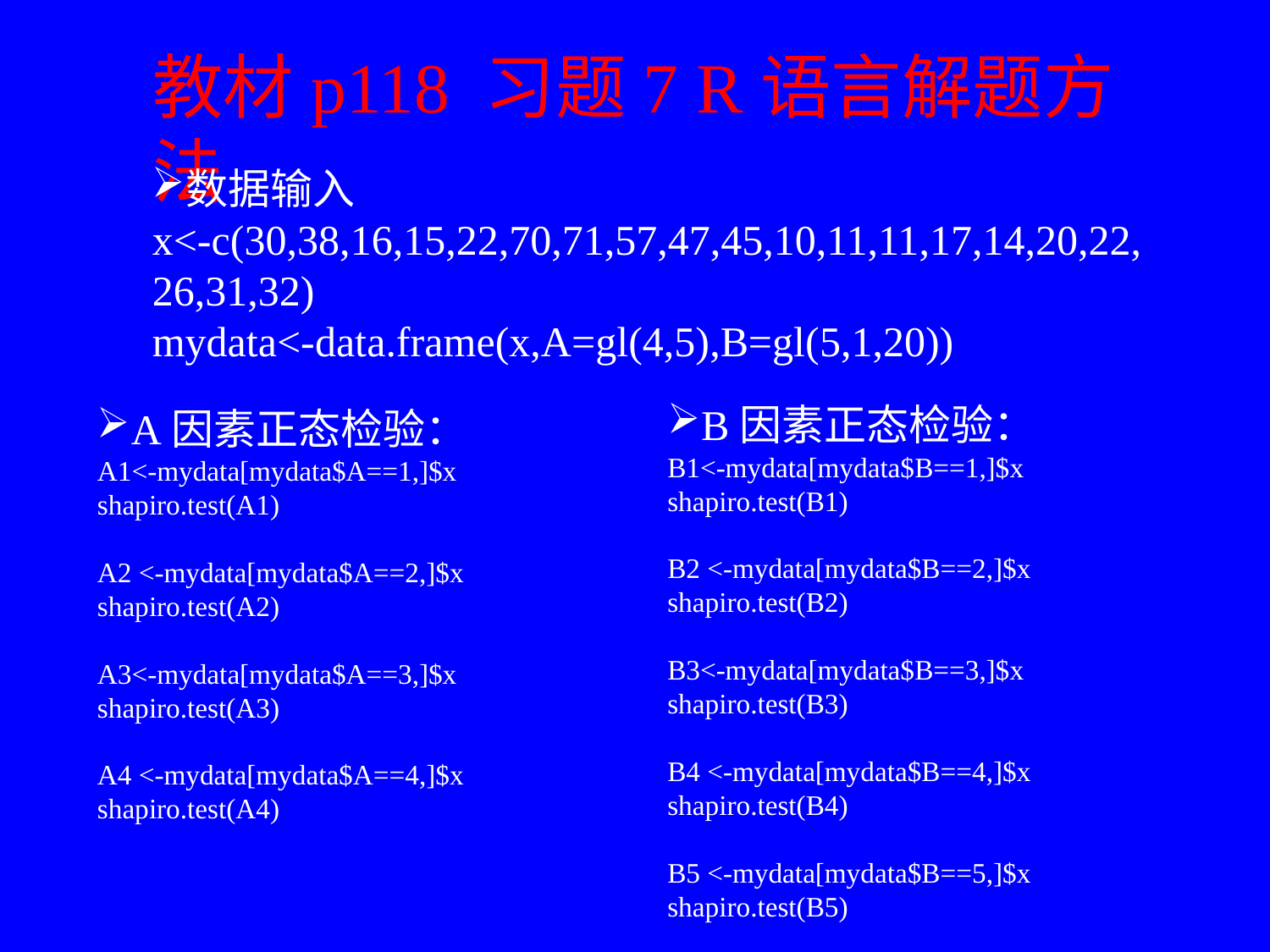

教材p118 习题7 R语言解题方法
数据输入
x<-c(30,38,16,15,22,70,71,57,47,45,10,11,11,17,14,20,22,
26,31,32)
mydata<-data.frame(x,A=gl(4,5),B=gl(5,1,20))
B因素正态检验：
B1<-mydata[mydata$B==1,]$x
shapiro.test(B1)

B2 <-mydata[mydata$B==2,]$x
shapiro.test(B2)

B3<-mydata[mydata$B==3,]$x
shapiro.test(B3)

B4 <-mydata[mydata$B==4,]$x
shapiro.test(B4)

B5 <-mydata[mydata$B==5,]$x
shapiro.test(B5)
A因素正态检验：
A1<-mydata[mydata$A==1,]$x
shapiro.test(A1)

A2 <-mydata[mydata$A==2,]$x
shapiro.test(A2)

A3<-mydata[mydata$A==3,]$x
shapiro.test(A3)

A4 <-mydata[mydata$A==4,]$x
shapiro.test(A4)